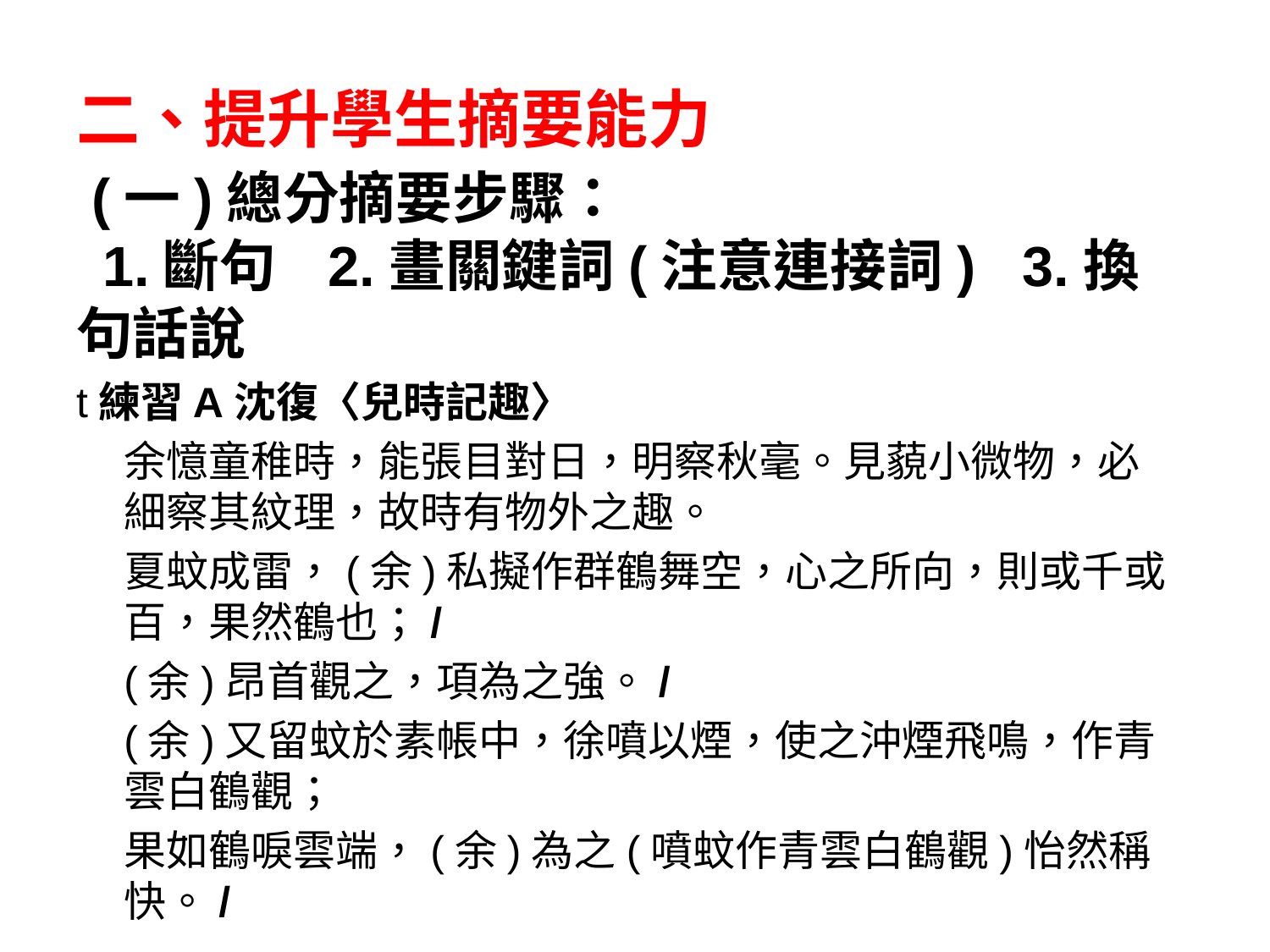

# 二、提升學生摘要能力
 (一)總分摘要步驟：
 1.斷句   2.畫關鍵詞(注意連接詞)   3.換句話說
t練習A沈復〈兒時記趣〉
余憶童稚時，能張目對日，明察秋毫。見藐小微物，必細察其紋理，故時有物外之趣。
夏蚊成雷，(余)私擬作群鶴舞空，心之所向，則或千或百，果然鶴也；/
(余)昂首觀之，項為之強。/
(余)又留蚊於素帳中，徐噴以煙，使之沖煙飛鳴，作青雲白鶴觀；
果如鶴唳雲端，(余)為之(噴蚊作青雲白鶴觀)怡然稱快。/